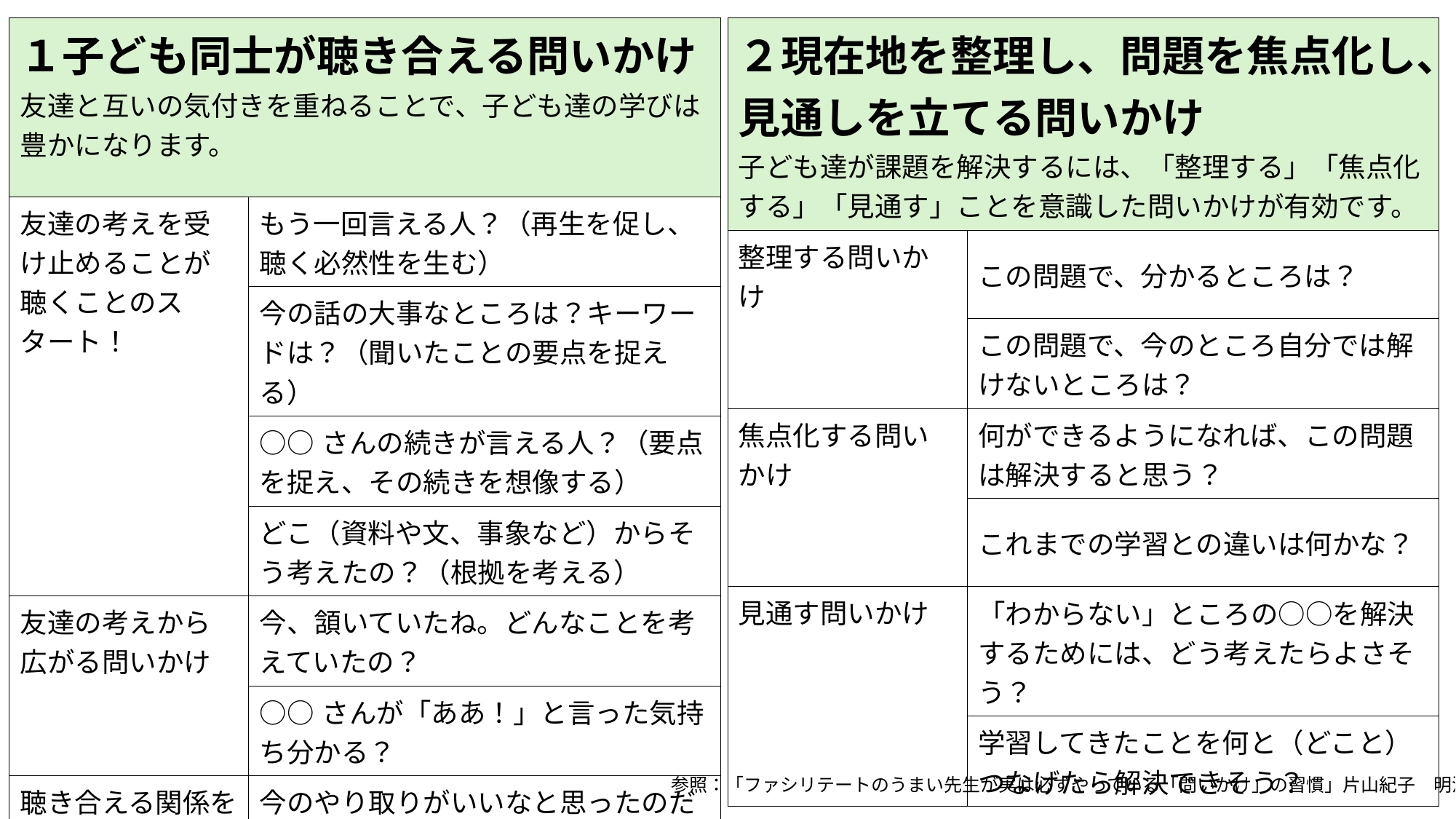

| １子ども同士が聴き合える問いかけ 友達と互いの気付きを重ねることで、子ども達の学びは豊かになります。 |  |
| --- | --- |
| 友達の考えを受け止めることが聴くことのスタート！ | もう一回言える人？（再生を促し、聴く必然性を生む） |
|  | 今の話の大事なところは？キーワードは？（聞いたことの要点を捉える） |
|  | ○○さんの続きが言える人？（要点を捉え、その続きを想像する） |
|  | どこ（資料や文、事象など）からそう考えたの？（根拠を考える） |
| 友達の考えから広がる問いかけ | 今、頷いていたね。どんなことを考えていたの？ |
|  | ○○さんが「ああ！」と言った気持ち分かる？ |
| 聴き合える関係を味わう問いかけ | 今のやり取りがいいなと思ったのだけど、どうしてか分かる？ |
| ２現在地を整理し、問題を焦点化し、見通しを立てる問いかけ 子ども達が課題を解決するには、「整理する」「焦点化する」「見通す」ことを意識した問いかけが有効です。 |  |
| --- | --- |
| 整理する問いかけ | この問題で、分かるところは？ |
|  | この問題で、今のところ自分では解けないところは？ |
| 焦点化する問いかけ | 何ができるようになれば、この問題は解決すると思う？ |
|  | これまでの学習との違いは何かな？ |
| 見通す問いかけ | 「わからない」ところの○○を解決するためには、どう考えたらよさそう？ |
|  | 学習してきたことを何と（どこと）つなげたら解決できそう？ |
参照：「ファシリテートのうまい先生が実は必ずやっている「問いかけ」の習慣」片山紀子　明治図書